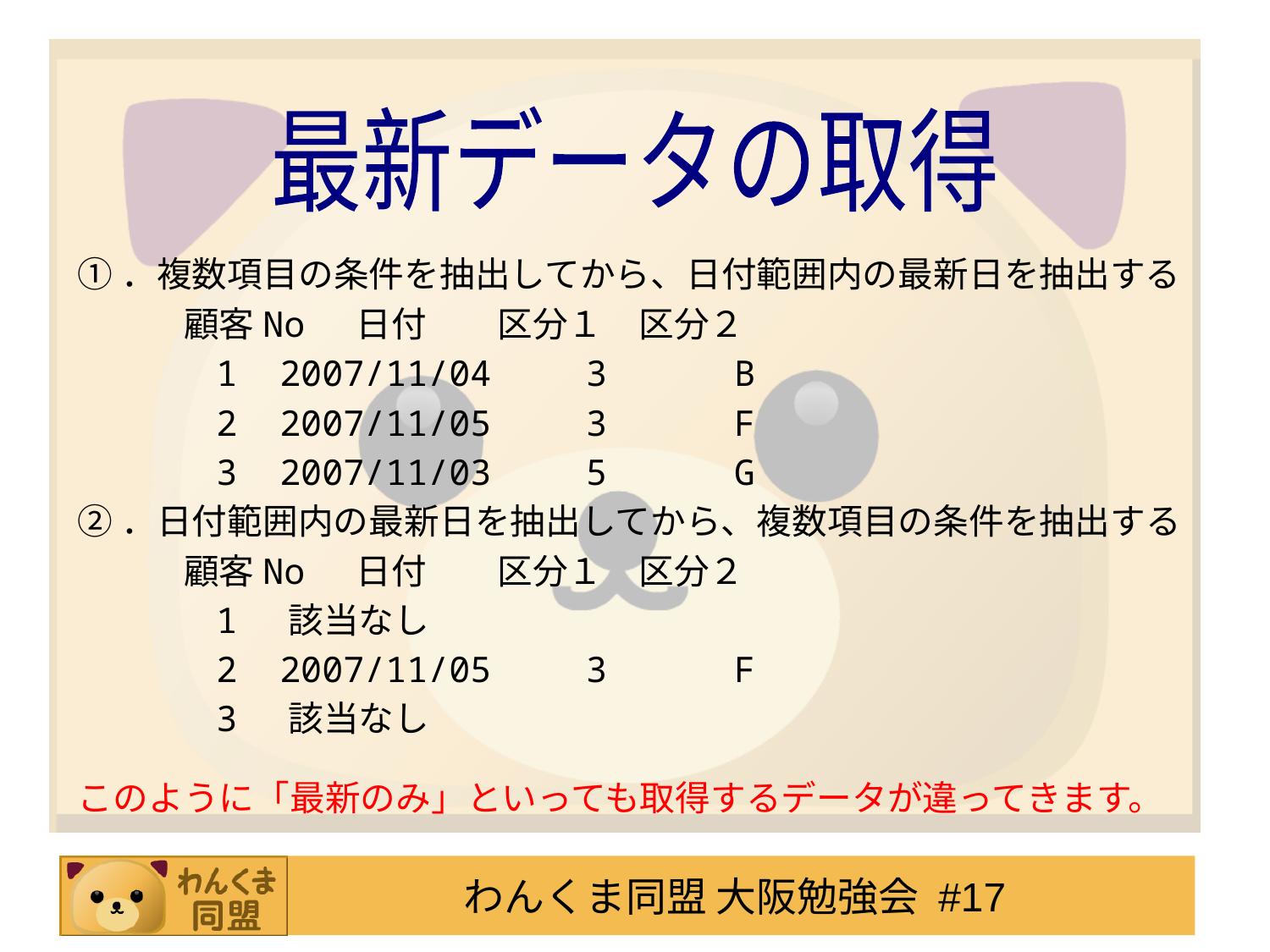

最新データの取得
①．複数項目の条件を抽出してから、日付範囲内の最新日を抽出する
　　　顧客No  日付　　区分１　区分２
  　　　1  2007/11/04  　3      B
  　　　2  2007/11/05  　3      F
  　　　3  2007/11/03  　5      G
②．日付範囲内の最新日を抽出してから、複数項目の条件を抽出する
　　　顧客No  日付　　区分１　区分２
  　　　1  該当なし
  　　　2  2007/11/05  　3      F
  　　　3  該当なし

このように「最新のみ」といっても取得するデータが違ってきます。